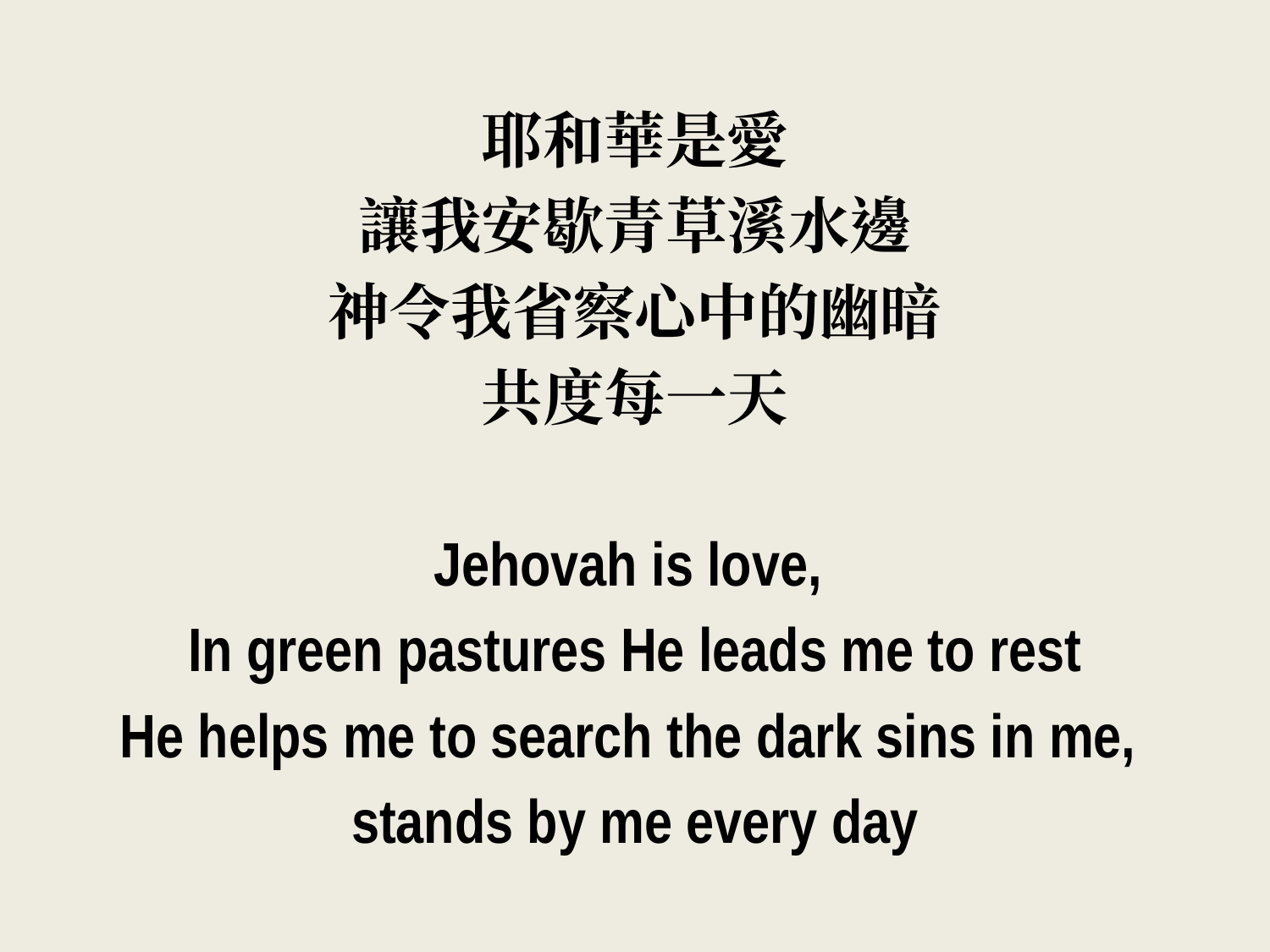

耶和華是愛
讓我安歇青草溪水邊
神令我省察心中的幽暗
共度每一天

Jehovah is love,
In green pastures He leads me to rest
He helps me to search the dark sins in me,
stands by me every day